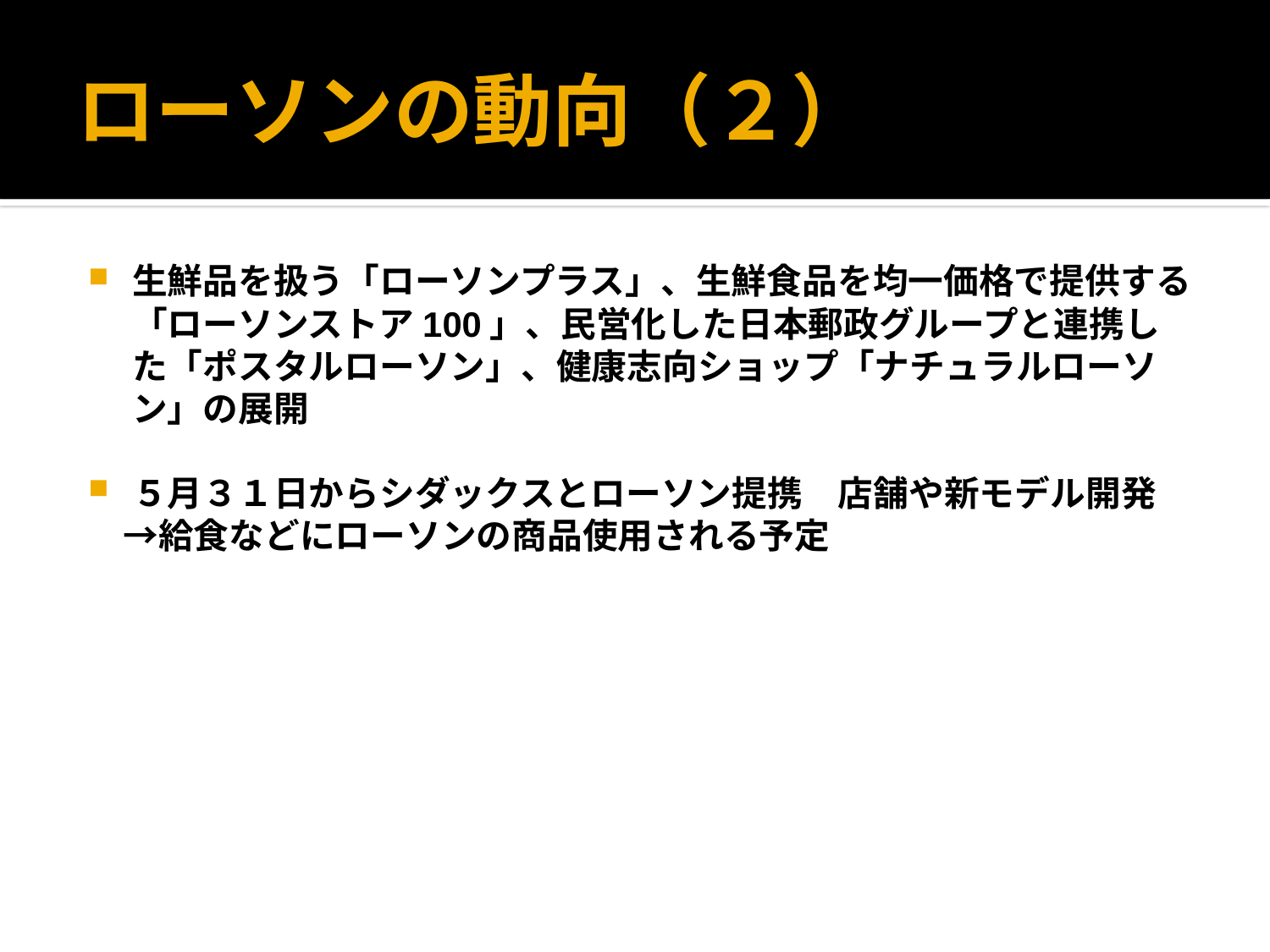

# ローソンの動向（２）
生鮮品を扱う「ローソンプラス」、生鮮食品を均一価格で提供する「ローソンストア100」、民営化した日本郵政グループと連携した「ポスタルローソン」、健康志向ショップ「ナチュラルローソン」の展開

５月３１日からシダックスとローソン提携　店舗や新モデル開発
　→給食などにローソンの商品使用される予定